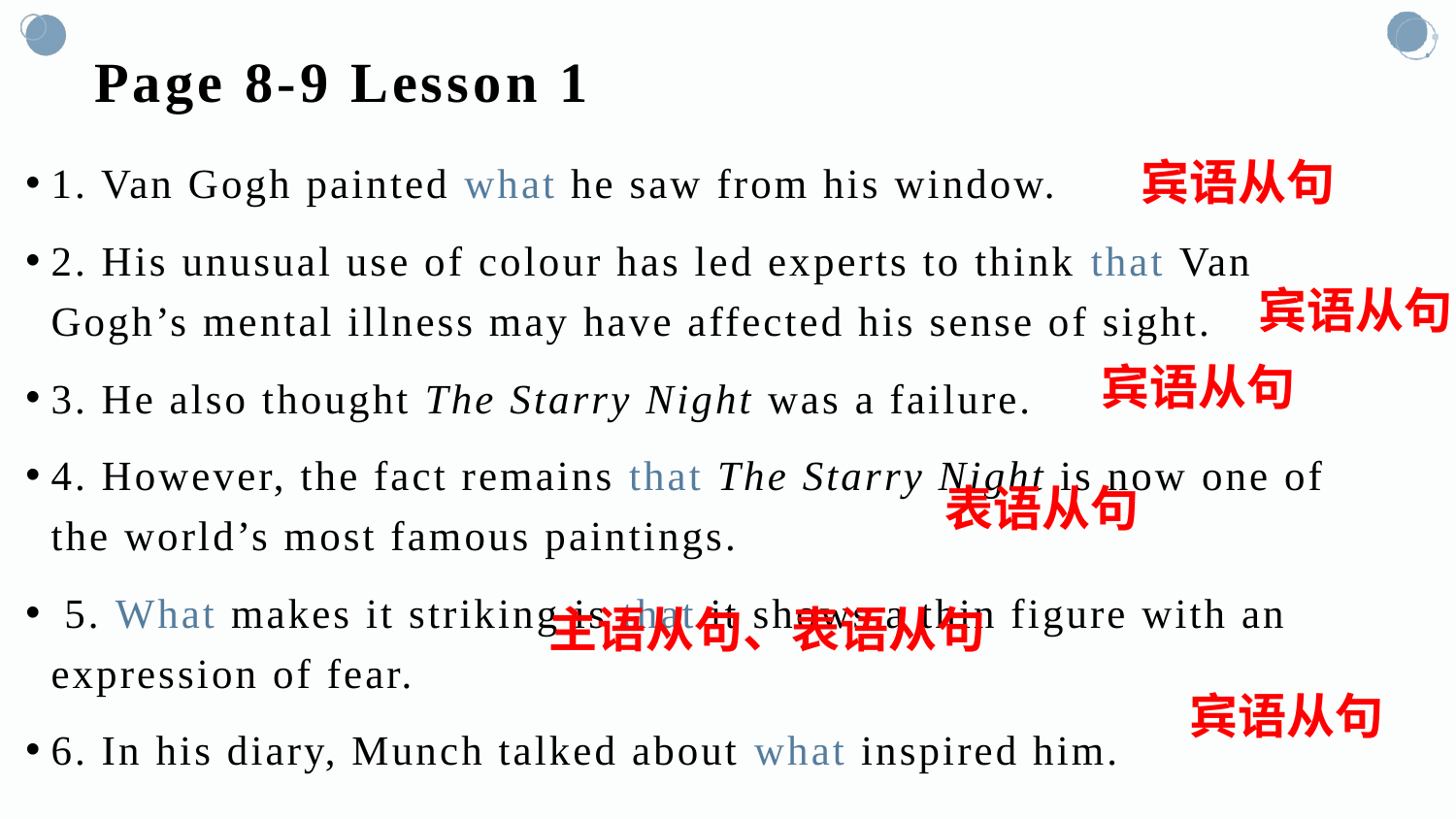

# Page 8-9 Lesson 1
宾语从句
1. Van Gogh painted what he saw from his window.
2. His unusual use of colour has led experts to think that Van Gogh’s mental illness may have affected his sense of sight.
3. He also thought The Starry Night was a failure.
4. However, the fact remains that The Starry Night is now one of the world’s most famous paintings.
 5. What makes it striking is that it shows a thin figure with an expression of fear.
6. In his diary, Munch talked about what inspired him.

宾语从句
宾语从句
表语从句
主语从句、表语从句
宾语从句